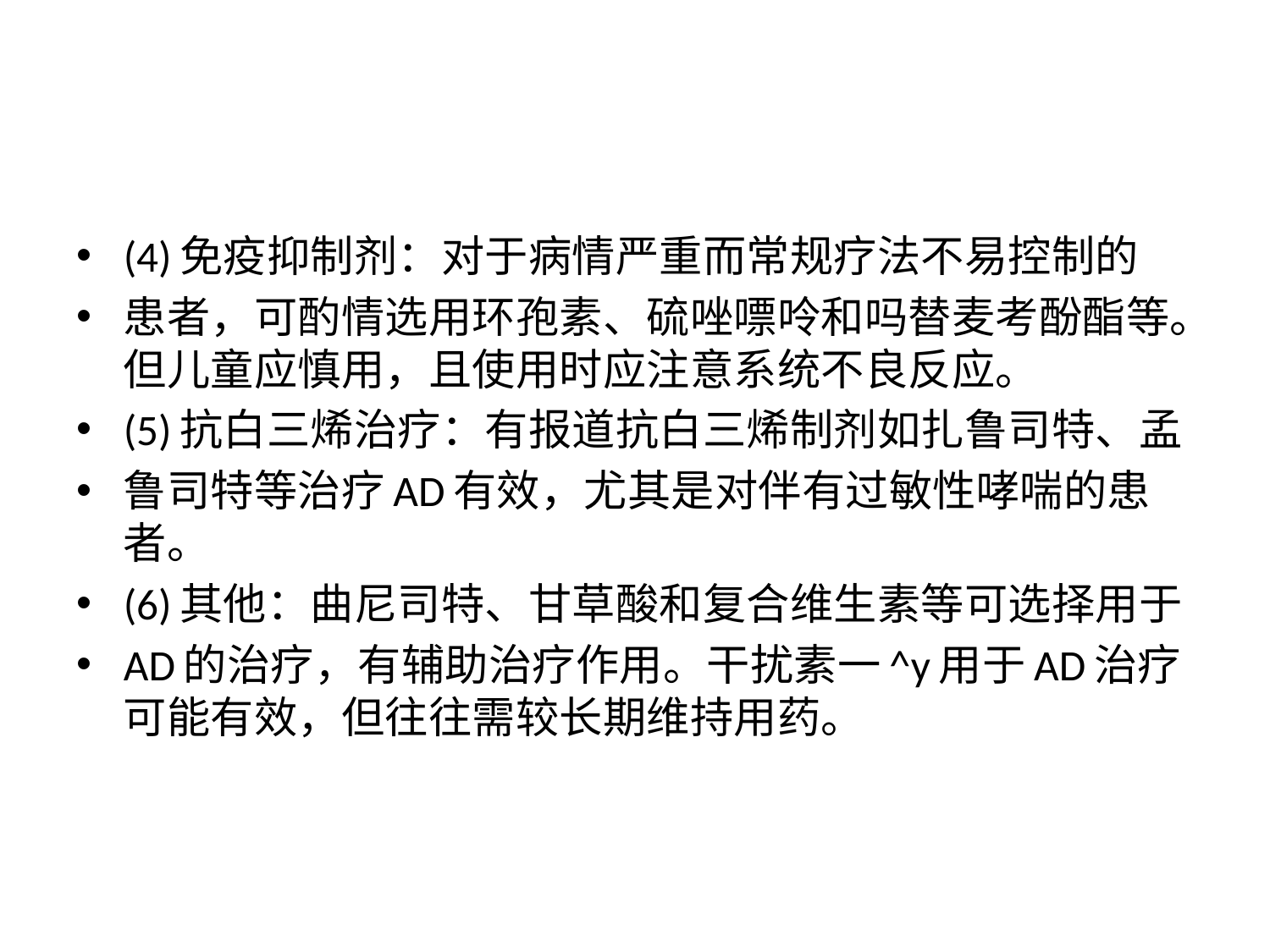

#
(4)免疫抑制剂：对于病情严重而常规疗法不易控制的
患者，可酌情选用环孢素、硫唑嘌呤和吗替麦考酚酯等。但儿童应慎用，且使用时应注意系统不良反应。
(5)抗白三烯治疗：有报道抗白三烯制剂如扎鲁司特、孟
鲁司特等治疗AD有效，尤其是对伴有过敏性哮喘的患者。
(6)其他：曲尼司特、甘草酸和复合维生素等可选择用于
AD的治疗，有辅助治疗作用。干扰素一^y用于AD治疗可能有效，但往往需较长期维持用药。